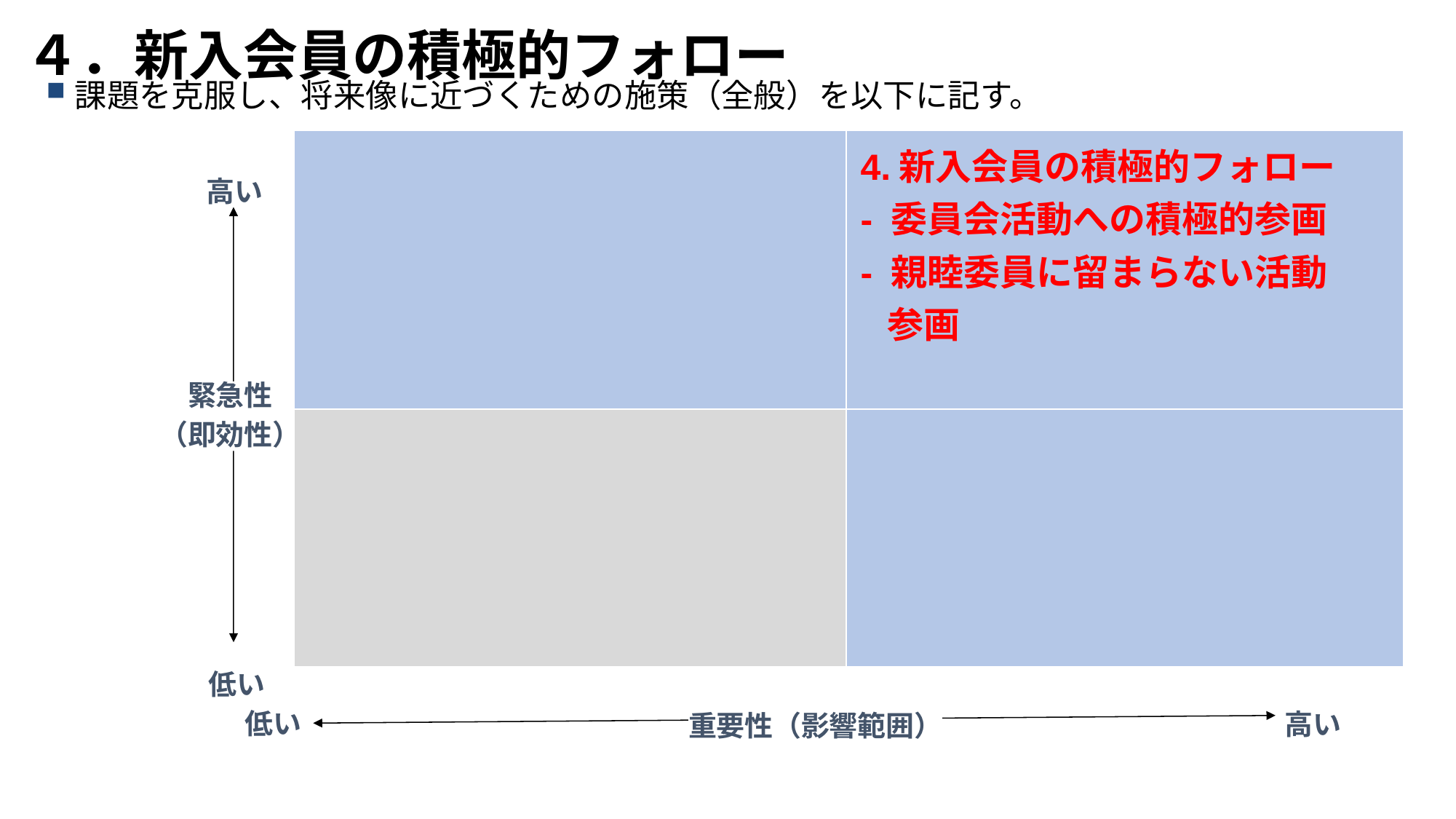

４．新入会員の積極的フォロー
課題を克服し、将来像に近づくための施策（全般）を以下に記す。
|  | 4.新入会員の積極的フォロー - 委員会活動への積極的参画 - 親睦委員に留まらない活動 参画 |
| --- | --- |
|  |  |
高い

緊急性
（即効性）
低い
低い
高い
重要性（影響範囲）